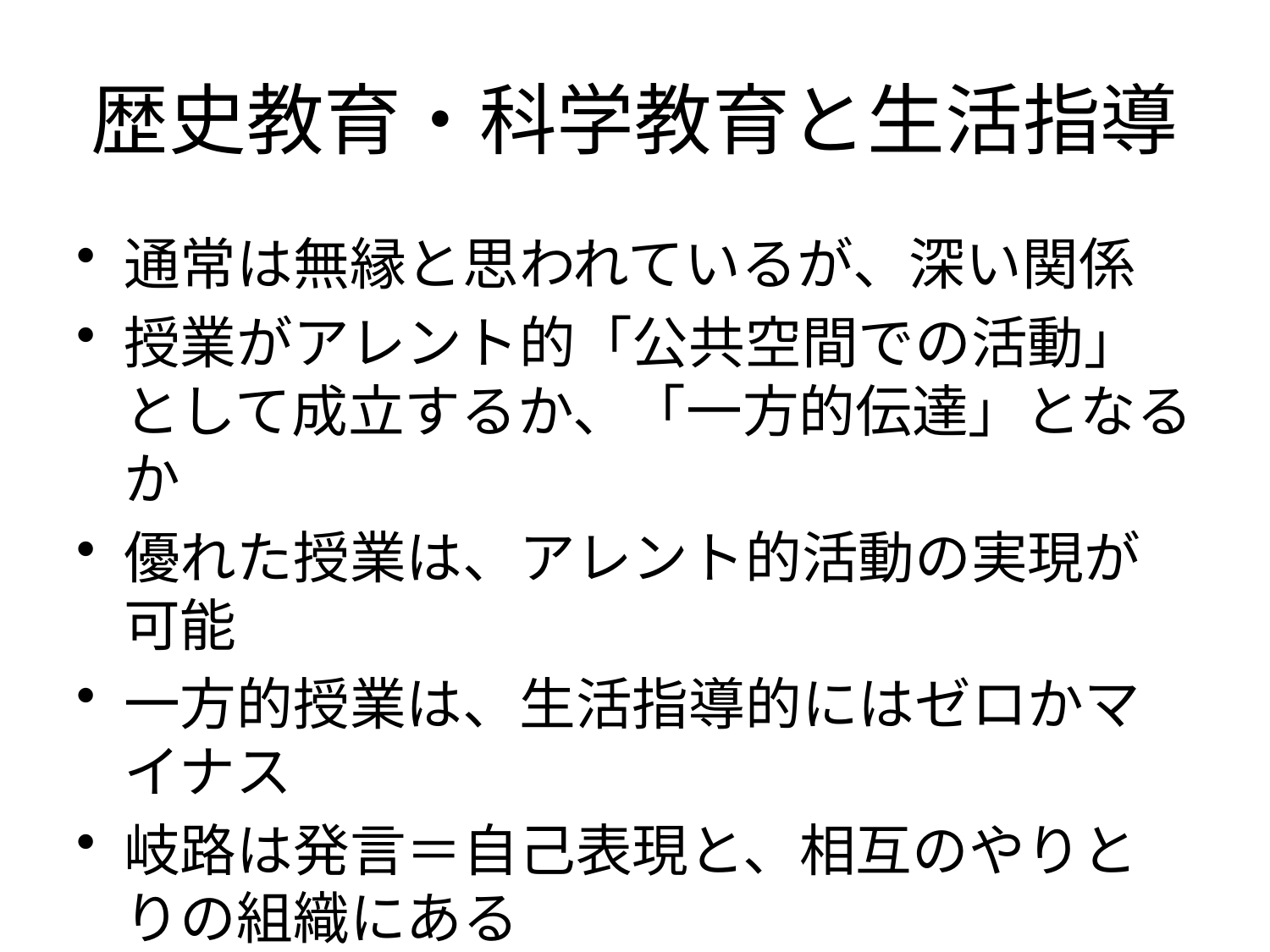

# 歴史教育・科学教育と生活指導
通常は無縁と思われているが、深い関係
授業がアレント的「公共空間での活動」として成立するか、「一方的伝達」となるか
優れた授業は、アレント的活動の実現が可能
一方的授業は、生活指導的にはゼロかマイナス
岐路は発言＝自己表現と、相互のやりとりの組織にある